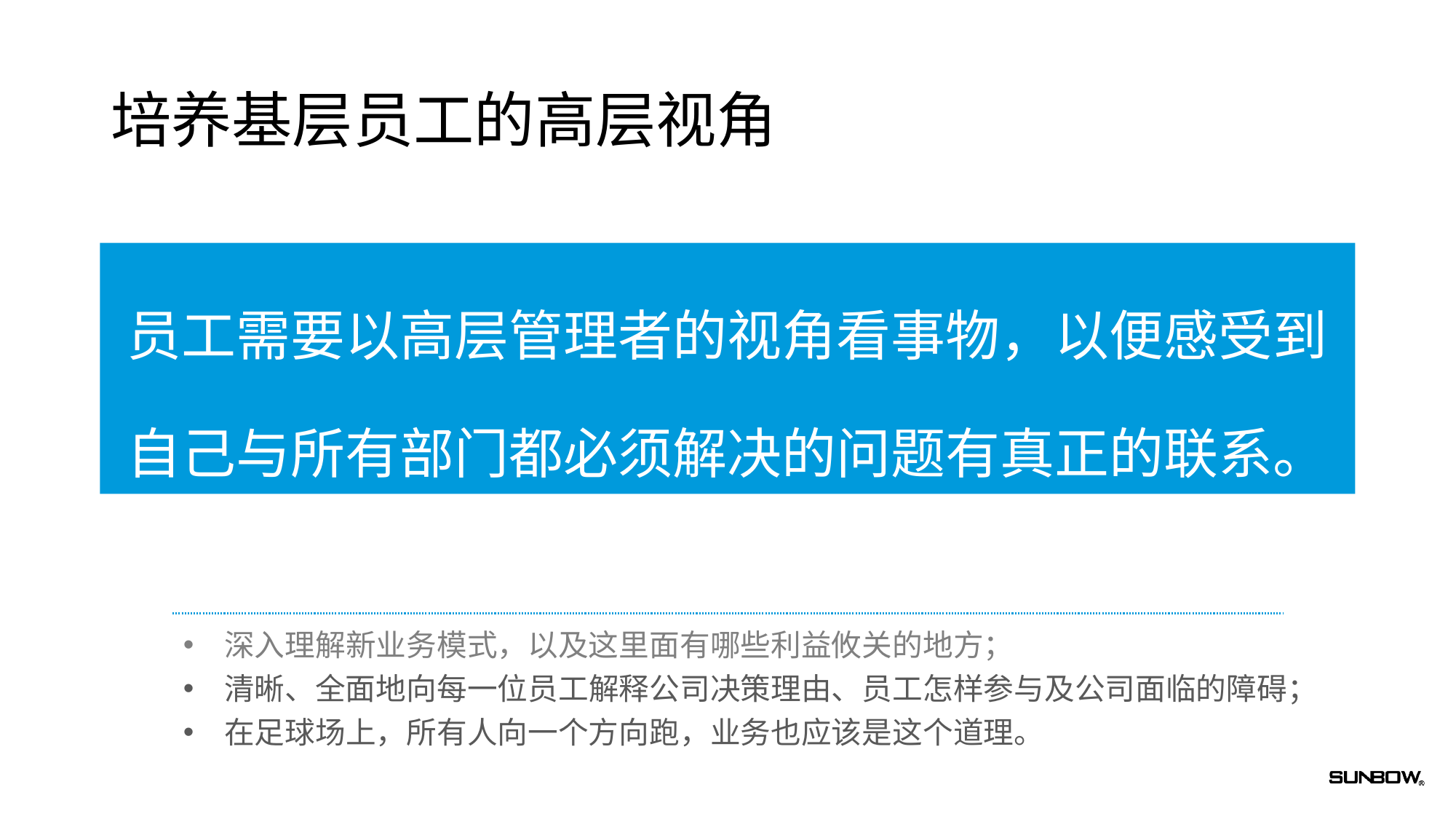

# 培养基层员工的高层视角
员工需要以高层管理者的视角看事物，以便感受到自己与所有部门都必须解决的问题有真正的联系。
深入理解新业务模式，以及这里面有哪些利益攸关的地方；
清晰、全面地向每一位员工解释公司决策理由、员工怎样参与及公司面临的障碍；
在足球场上，所有人向一个方向跑，业务也应该是这个道理。
9